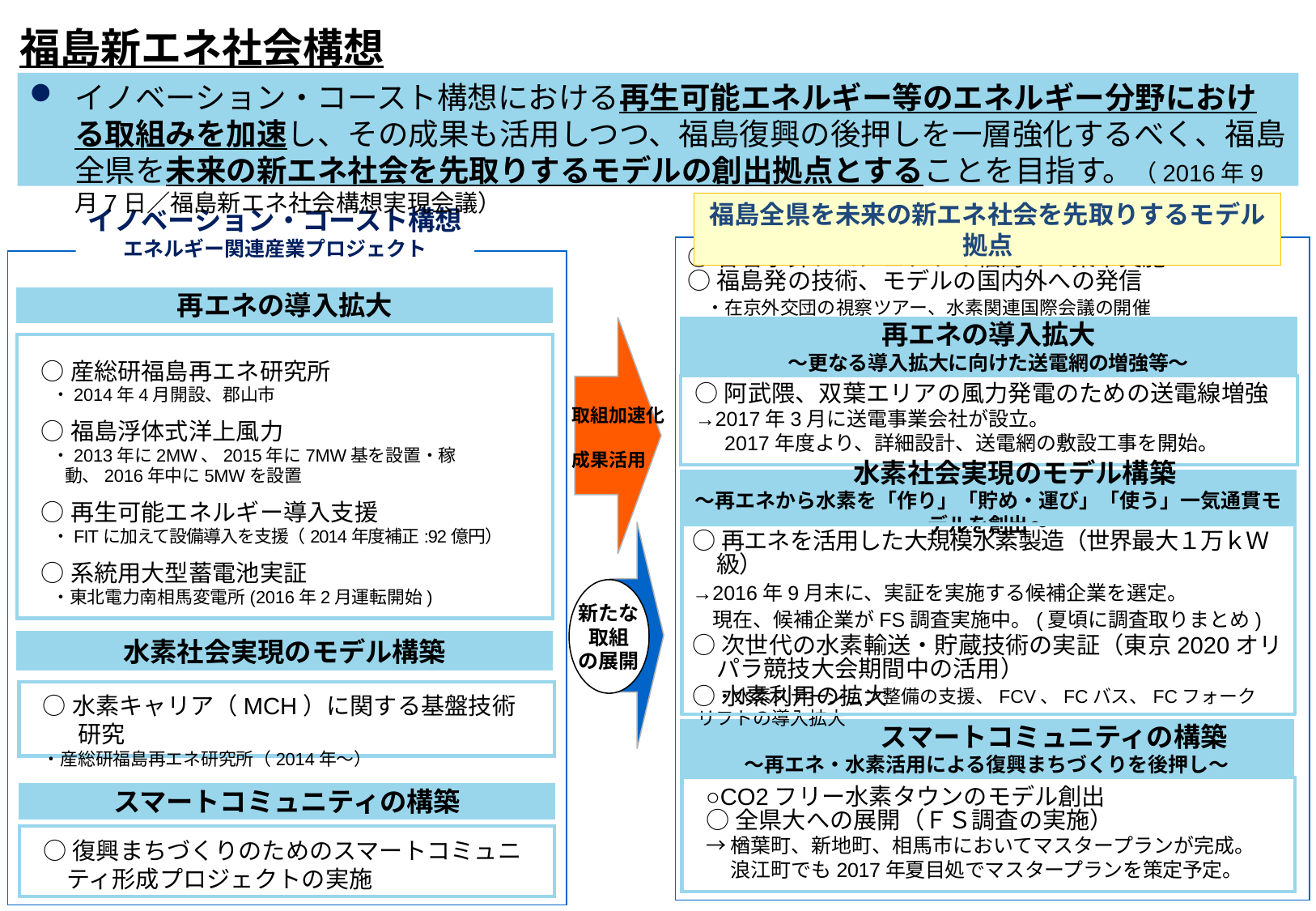

# 福島新エネ社会構想
イノベーション・コースト構想における再生可能エネルギー等のエネルギー分野における取組みを加速し、その成果も活用しつつ、福島復興の後押しを一層強化するべく、福島全県を未来の新エネ社会を先取りするモデルの創出拠点とすることを目指す。（2016年9月7日／福島新エネ社会構想実現会議）
福島全県を未来の新エネ社会を先取りするモデル拠点
イノベーション・コースト構想
エネルギー関連産業プロジェクト

○各省予算プロジェクトの福島での集中実施
○福島発の技術、モデルの国内外への発信
　・在京外交団の視察ツアー、水素関連国際会議の開催

再エネの導入拡大

再エネの導入拡大
～更なる導入拡大に向けた送電網の増強等～

○産総研福島再エネ研究所
・2014年4月開設、郡山市

○福島浮体式洋上風力
・2013年に2MW、2015年に7MW基を設置・稼動、2016年中に5MWを設置

○再生可能エネルギー導入支援
・FITに加えて設備導入を支援（2014年度補正:92億円）

○系統用大型蓄電池実証
・東北電力南相馬変電所(2016年2月運転開始)

○阿武隈、双葉エリアの風力発電のための送電線増強
→2017年3月に送電事業会社が設立。
　 2017年度より、詳細設計、送電網の敷設工事を開始。

取組加速化

成果活用
　　　　　　水素社会実現のモデル構築
～再エネから水素を「作り」「貯め・運び」「使う」一気通貫モデルを創出～

新たな
取組
の展開
○再エネを活用した大規模水素製造（世界最大１万ｋＷ級）
→2016年9月末に、実証を実施する候補企業を選定。
　現在、候補企業がFS調査実施中。(夏頃に調査取りまとめ)
○次世代の水素輸送・貯蔵技術の実証（東京2020オリパラ競技大会期間中の活用）
○水素利用の拡大

水素社会実現のモデル構築
　・水素ステーション整備の支援、FCV、FCバス、FCフォークリフトの導入拡大
○水素キャリア（MCH）に関する基盤技術研究
・産総研福島再エネ研究所（2014年～）
　　　　　　　スマートコミュニティの構築
～再エネ・水素活用による復興まちづくりを後押し～
○CO2フリー水素タウンのモデル創出
○全県大への展開（ＦＳ調査の実施）
→楢葉町、新地町、相馬市においてマスタープランが完成。
　 浪江町でも2017年夏目処でマスタープランを策定予定。
スマートコミュニティの構築
○復興まちづくりのためのスマートコミュニティ形成プロジェクトの実施